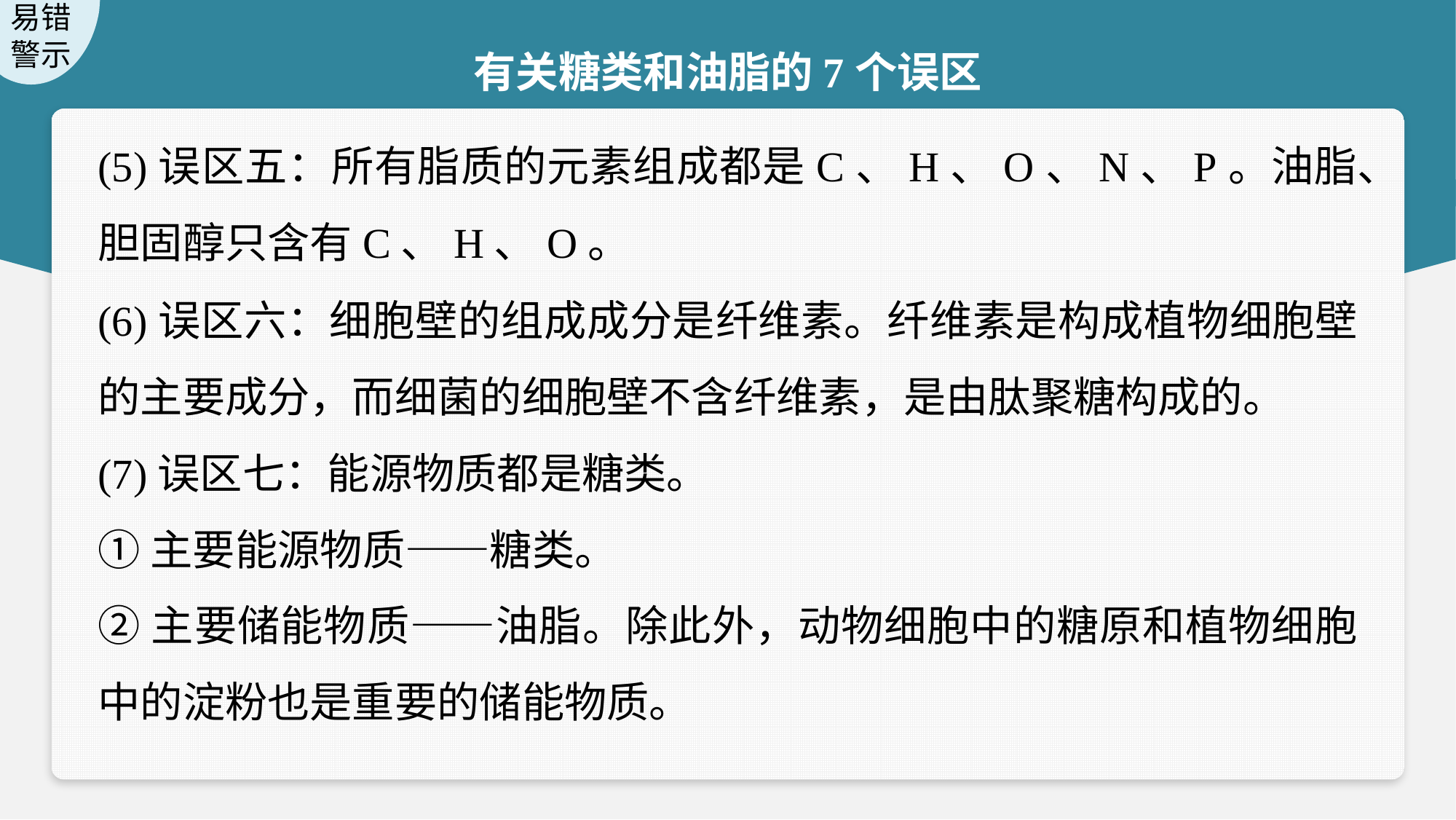

易错警示
有关糖类和油脂的7个误区
(5)误区五：所有脂质的元素组成都是C、H、O、N、P。油脂、胆固醇只含有C、H、O。
(6)误区六：细胞壁的组成成分是纤维素。纤维素是构成植物细胞壁的主要成分，而细菌的细胞壁不含纤维素，是由肽聚糖构成的。
(7)误区七：能源物质都是糖类。
①主要能源物质——糖类。
②主要储能物质——油脂。除此外，动物细胞中的糖原和植物细胞中的淀粉也是重要的储能物质。